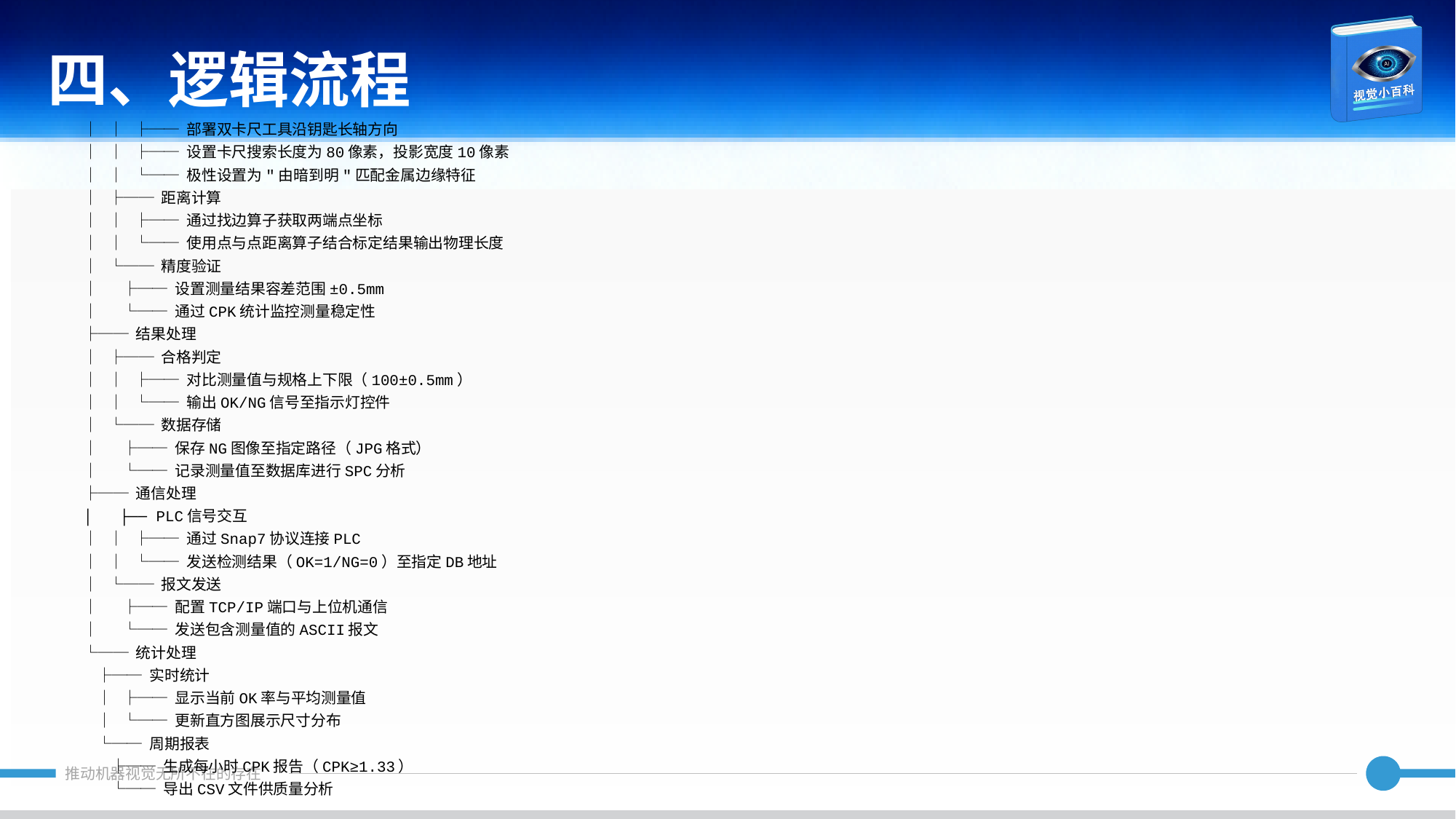

四、逻辑流程

│   │   ├── 部署双卡尺工具沿钥匙长轴方向
│   │   ├── 设置卡尺搜索长度为80像素，投影宽度10像素
│   │   └── 极性设置为"由暗到明"匹配金属边缘特征
│   ├── 距离计算
│   │   ├── 通过找边算子获取两端点坐标
│   │   └── 使用点与点距离算子结合标定结果输出物理长度
│   └── 精度验证
│       ├── 设置测量结果容差范围±0.5mm
│       └── 通过CPK统计监控测量稳定性
├── 结果处理
│   ├── 合格判定
│   │   ├── 对比测量值与规格上下限（100±0.5mm）
│   │   └── 输出OK/NG信号至指示灯控件
│   └── 数据存储
│       ├── 保存NG图像至指定路径（JPG格式）
│       └── 记录测量值至数据库进行SPC分析
├── 通信处理
│   ├── PLC信号交互
│   │   ├── 通过Snap7协议连接PLC
│   │   └── 发送检测结果（OK=1/NG=0）至指定DB地址
│   └── 报文发送
│       ├── 配置TCP/IP端口与上位机通信
│       └── 发送包含测量值的ASCII报文
└── 统计处理
    ├── 实时统计
    │   ├── 显示当前OK率与平均测量值
    │   └── 更新直方图展示尺寸分布
    └── 周期报表
        ├── 生成每小时CPK报告（CPK≥1.33）
        └── 导出CSV文件供质量分析
9